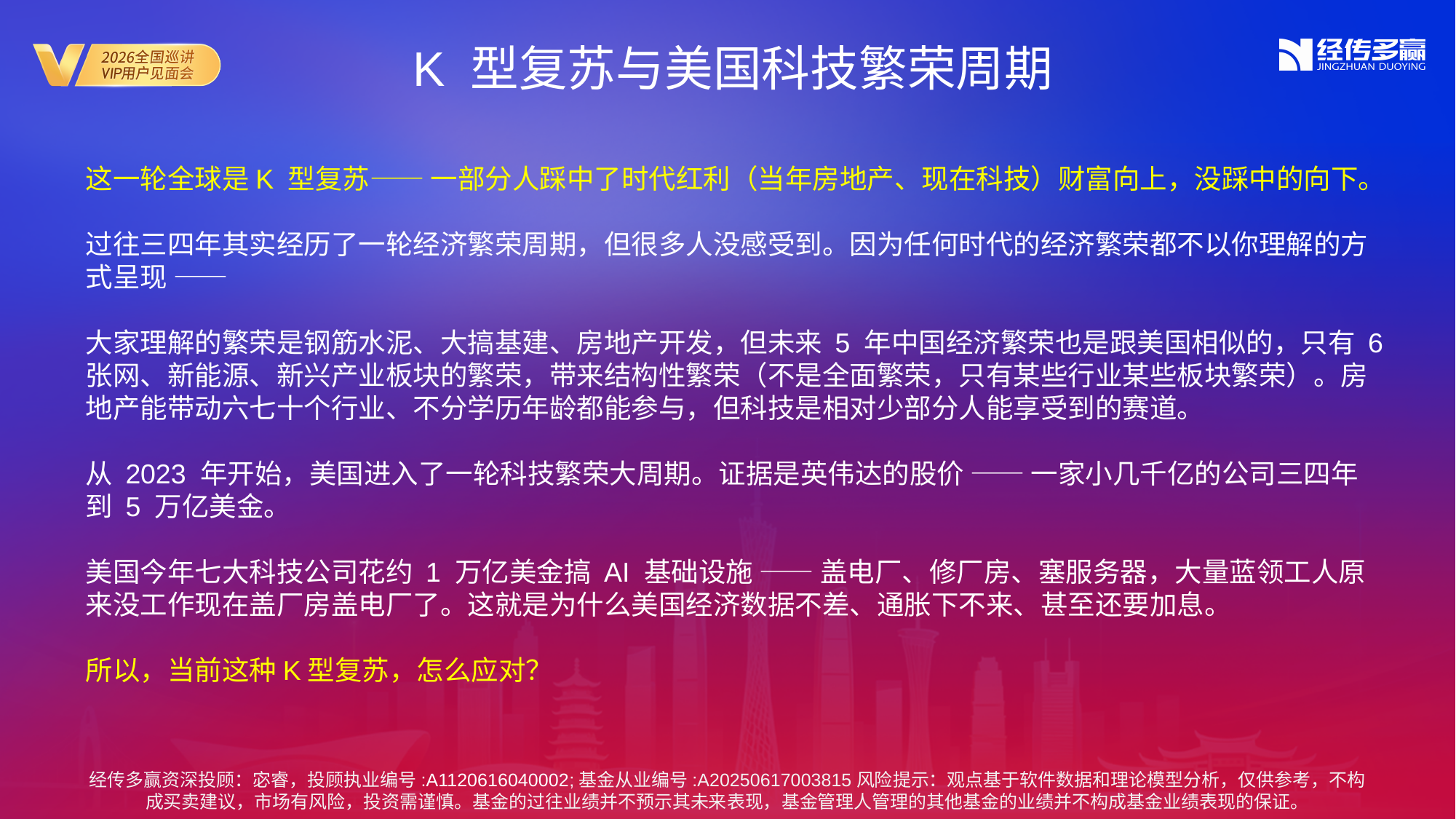

K 型复苏与美国科技繁荣周期
这一轮全球是K 型复苏—— 一部分人踩中了时代红利（当年房地产、现在科技）财富向上，没踩中的向下。

过往三四年其实经历了一轮经济繁荣周期，但很多人没感受到。因为任何时代的经济繁荣都不以你理解的方式呈现 ——

大家理解的繁荣是钢筋水泥、大搞基建、房地产开发，但未来 5 年中国经济繁荣也是跟美国相似的，只有 6 张网、新能源、新兴产业板块的繁荣，带来结构性繁荣（不是全面繁荣，只有某些行业某些板块繁荣）。房地产能带动六七十个行业、不分学历年龄都能参与，但科技是相对少部分人能享受到的赛道。

从 2023 年开始，美国进入了一轮科技繁荣大周期。证据是英伟达的股价 —— 一家小几千亿的公司三四年到 5 万亿美金。

美国今年七大科技公司花约 1 万亿美金搞 AI 基础设施 —— 盖电厂、修厂房、塞服务器，大量蓝领工人原来没工作现在盖厂房盖电厂了。这就是为什么美国经济数据不差、通胀下不来、甚至还要加息。

所以，当前这种K型复苏，怎么应对？
经传多赢资深投顾：宓睿，投顾执业编号:A1120616040002;基金从业编号:A20250617003815风险提示：观点基于软件数据和理论模型分析，仅供参考，不构成买卖建议，市场有风险，投资需谨慎。基金的过往业绩并不预示其未来表现，基金管理人管理的其他基金的业绩并不构成基金业绩表现的保证。